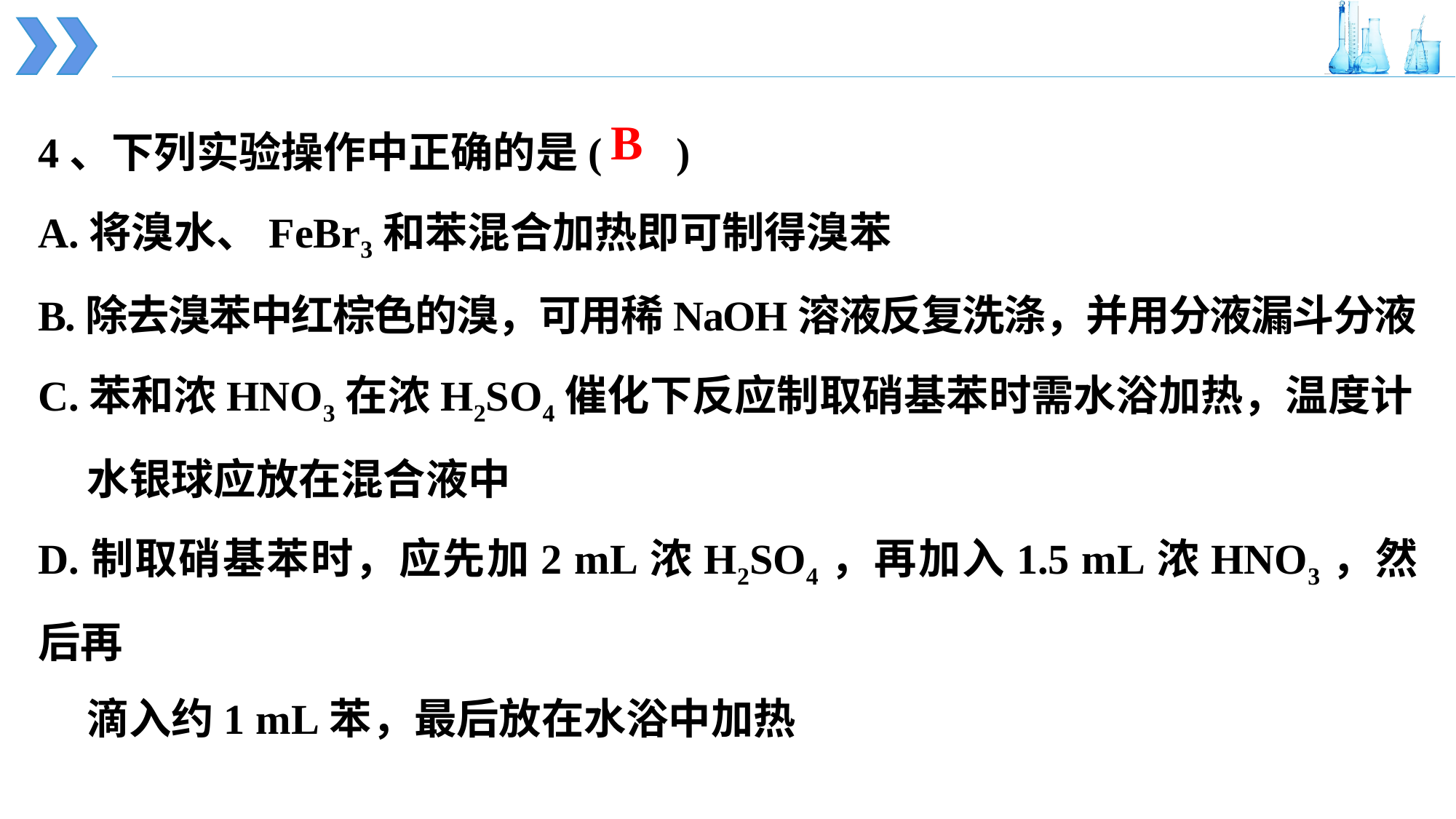

4、下列实验操作中正确的是(       )
A.将溴水、FeBr3和苯混合加热即可制得溴苯
B.除去溴苯中红棕色的溴，可用稀NaOH溶液反复洗涤，并用分液漏斗分液
C.苯和浓HNO3在浓H2SO4催化下反应制取硝基苯时需水浴加热，温度计
    水银球应放在混合液中
D.制取硝基苯时，应先加2 mL浓H2SO4，再加入1.5 mL浓HNO3，然后再
    滴入约1 mL苯，最后放在水浴中加热
B